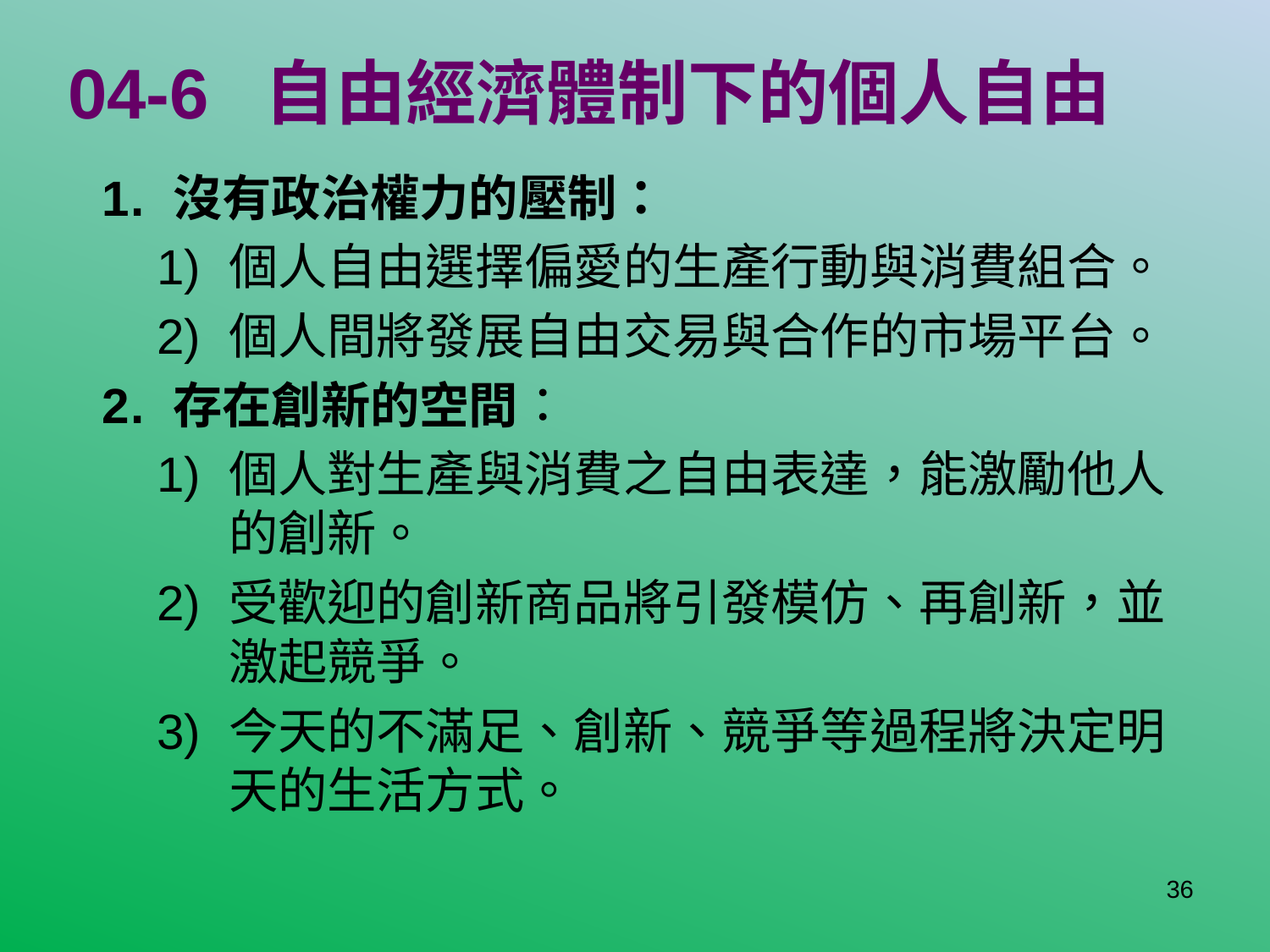

# 04-6  自由經濟體制下的個人自由
沒有政治權力的壓制：
個人自由選擇偏愛的生產行動與消費組合。
個人間將發展自由交易與合作的市場平台。
存在創新的空間：
個人對生產與消費之自由表達，能激勵他人的創新。
受歡迎的創新商品將引發模仿、再創新，並激起競爭。
今天的不滿足、創新、競爭等過程將決定明天的生活方式。
36